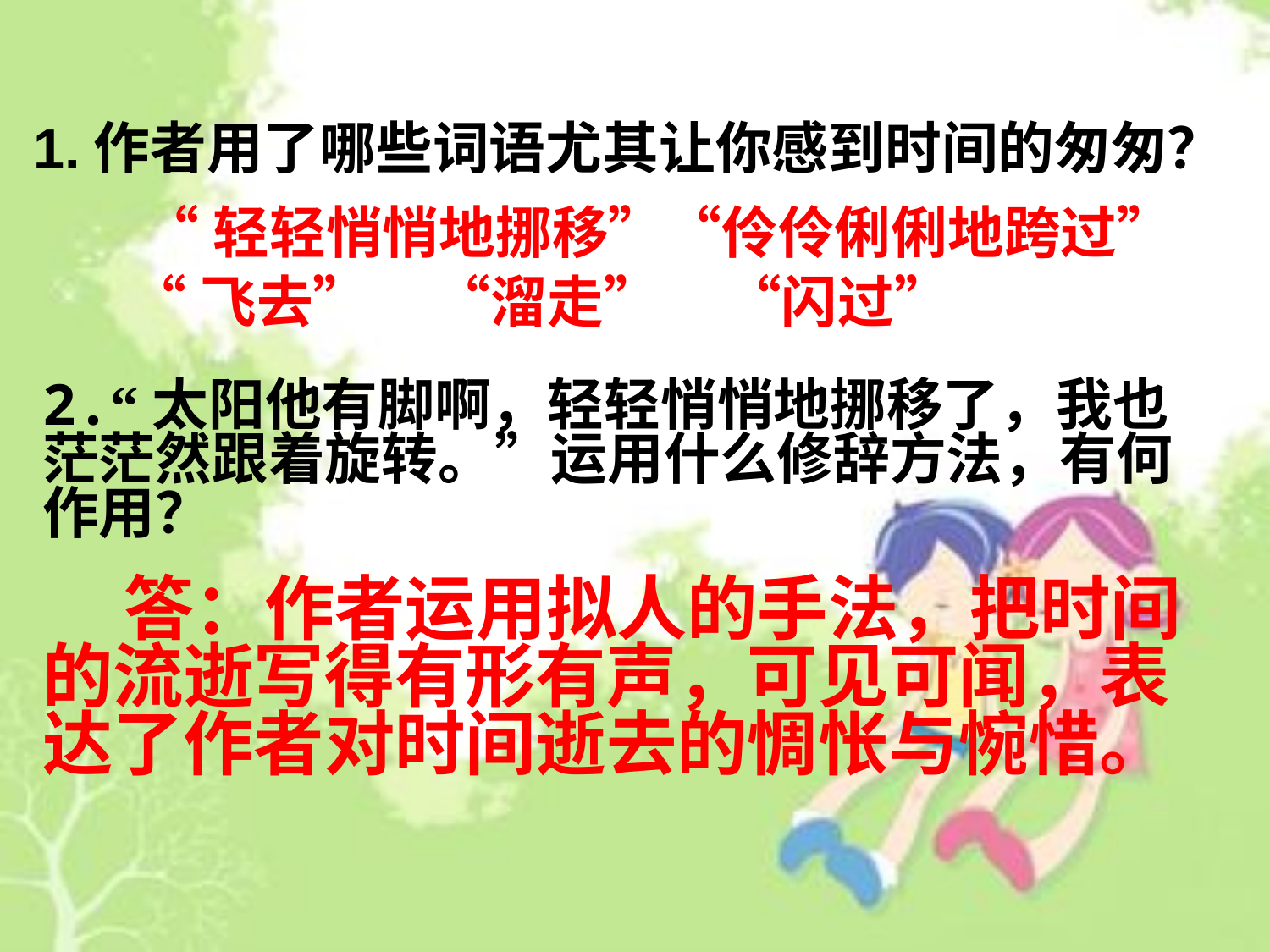

1.作者用了哪些词语尤其让你感到时间的匆匆？
       “轻轻悄悄地挪移”“伶伶俐俐地跨过”
      “飞去”     “溜走”     “闪过”
2.“太阳他有脚啊，轻轻悄悄地挪移了，我也茫茫然跟着旋转。”运用什么修辞方法，有何作用？
    答：作者运用拟人的手法，把时间的流逝写得有形有声，可见可闻，表达了作者对时间逝去的惆怅与惋惜。